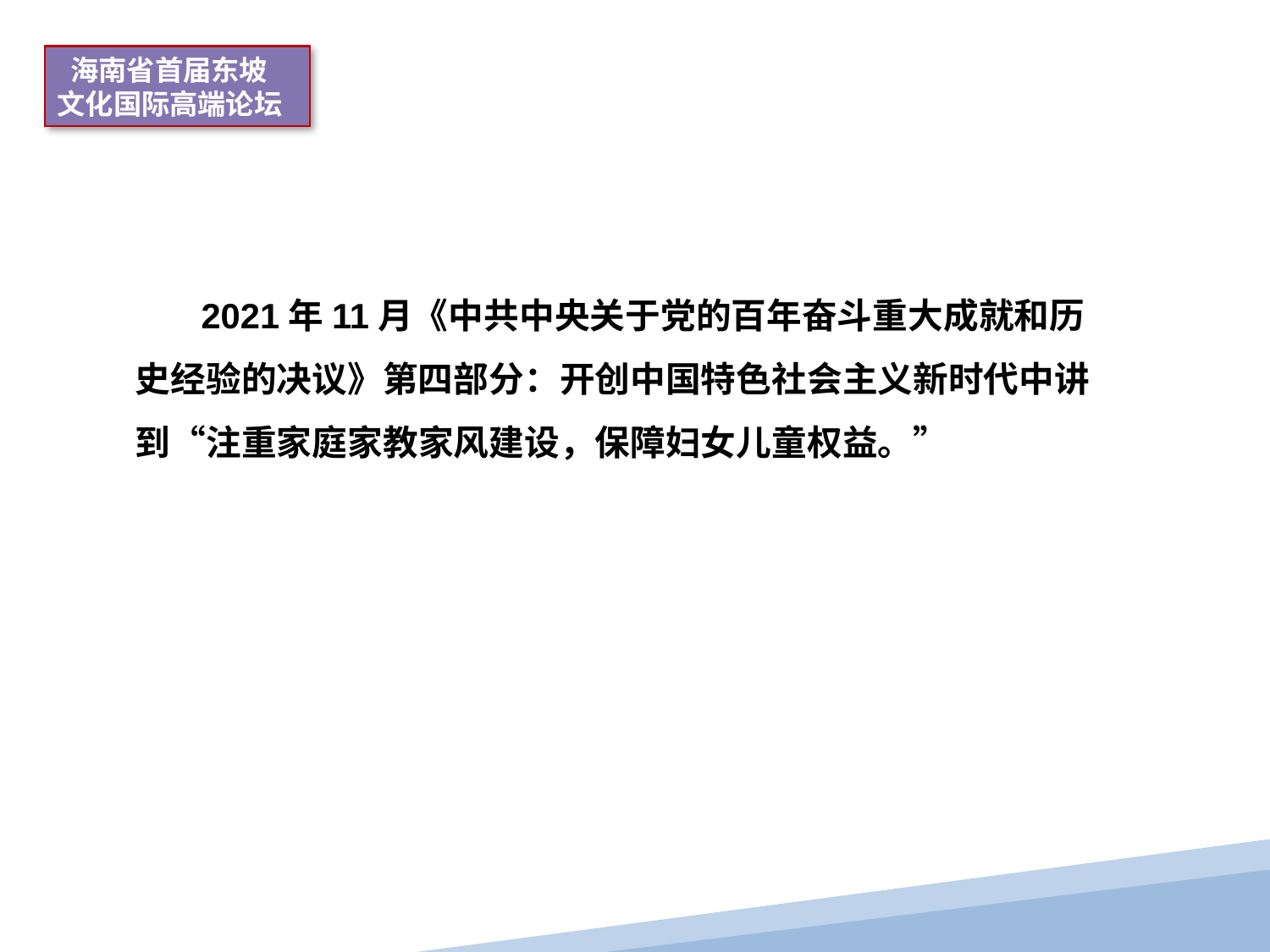

海南省首届东坡
文化国际高端论坛
       2021年11月《中共中央关于党的百年奋斗重大成就和历史经验的决议》第四部分：开创中国特色社会主义新时代中讲到“注重家庭家教家风建设，保障妇女儿童权益。”